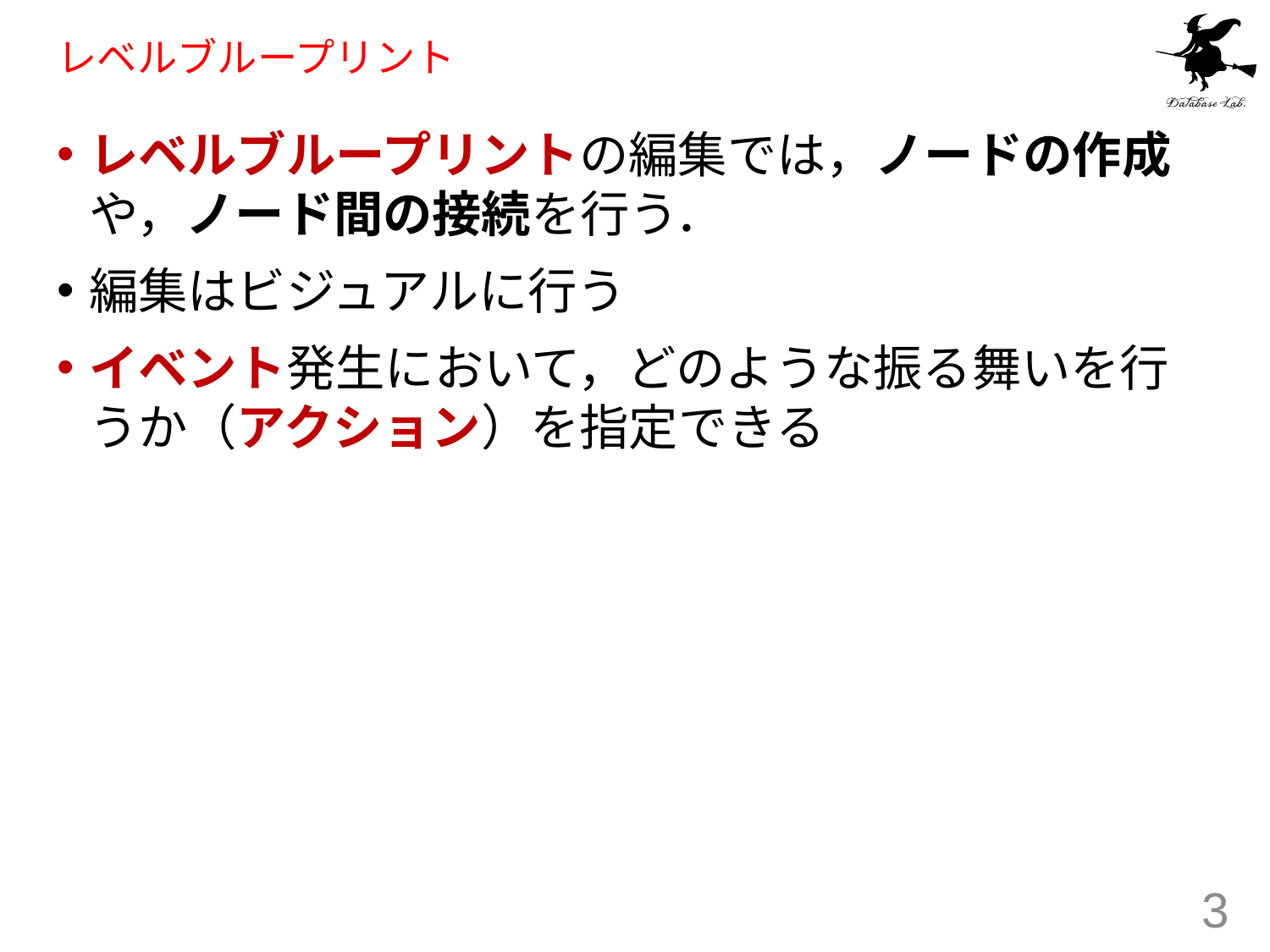

# レベルブループリント
レベルブループリントの編集では，ノードの作成や，ノード間の接続を行う．
編集はビジュアルに行う
イベント発生において，どのような振る舞いを行うか（アクション）を指定できる
3